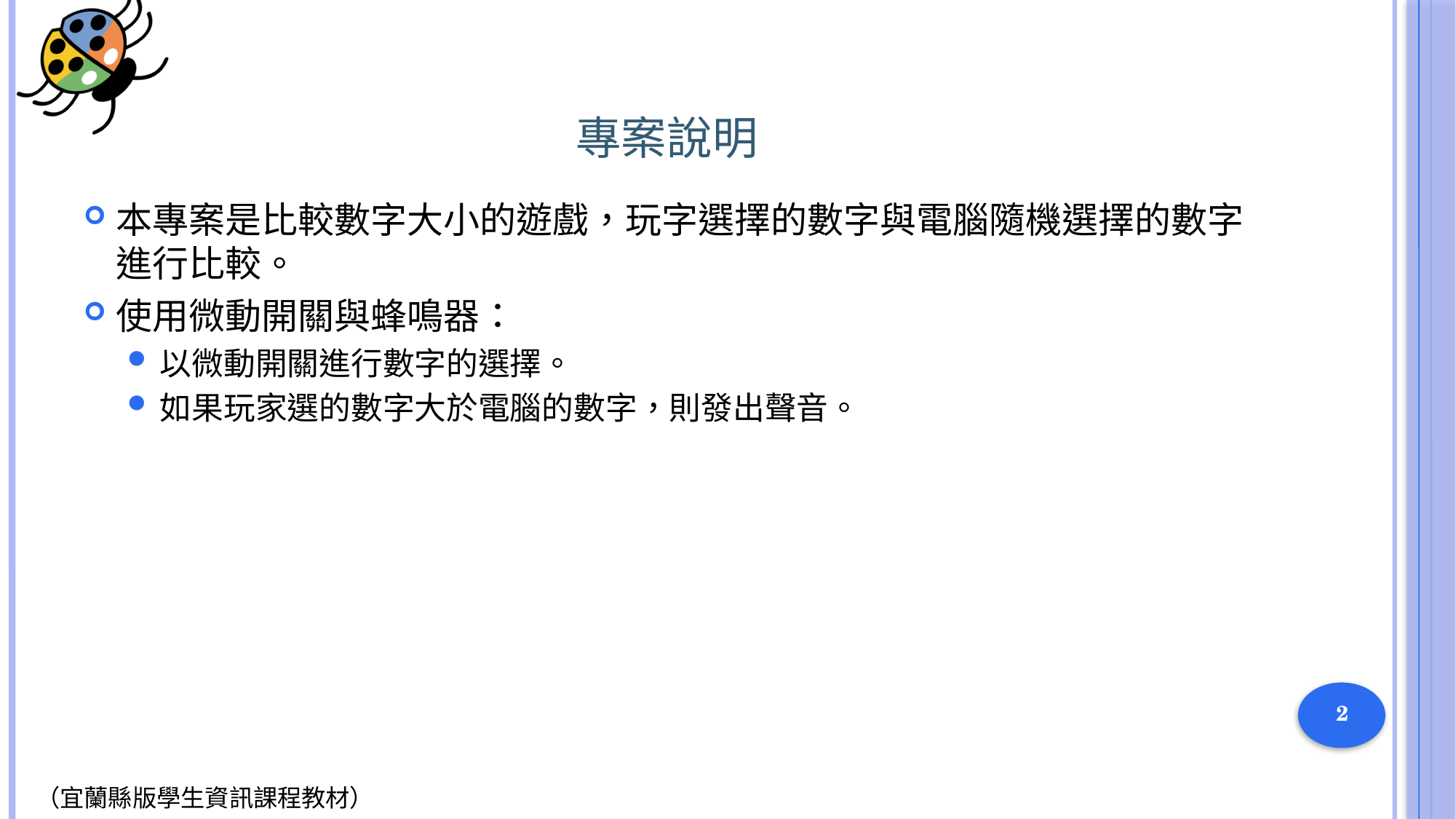

# 專案說明
本專案是比較數字大小的遊戲，玩字選擇的數字與電腦隨機選擇的數字進行比較。
使用微動開關與蜂鳴器：
以微動開關進行數字的選擇。
如果玩家選的數字大於電腦的數字，則發出聲音。

2